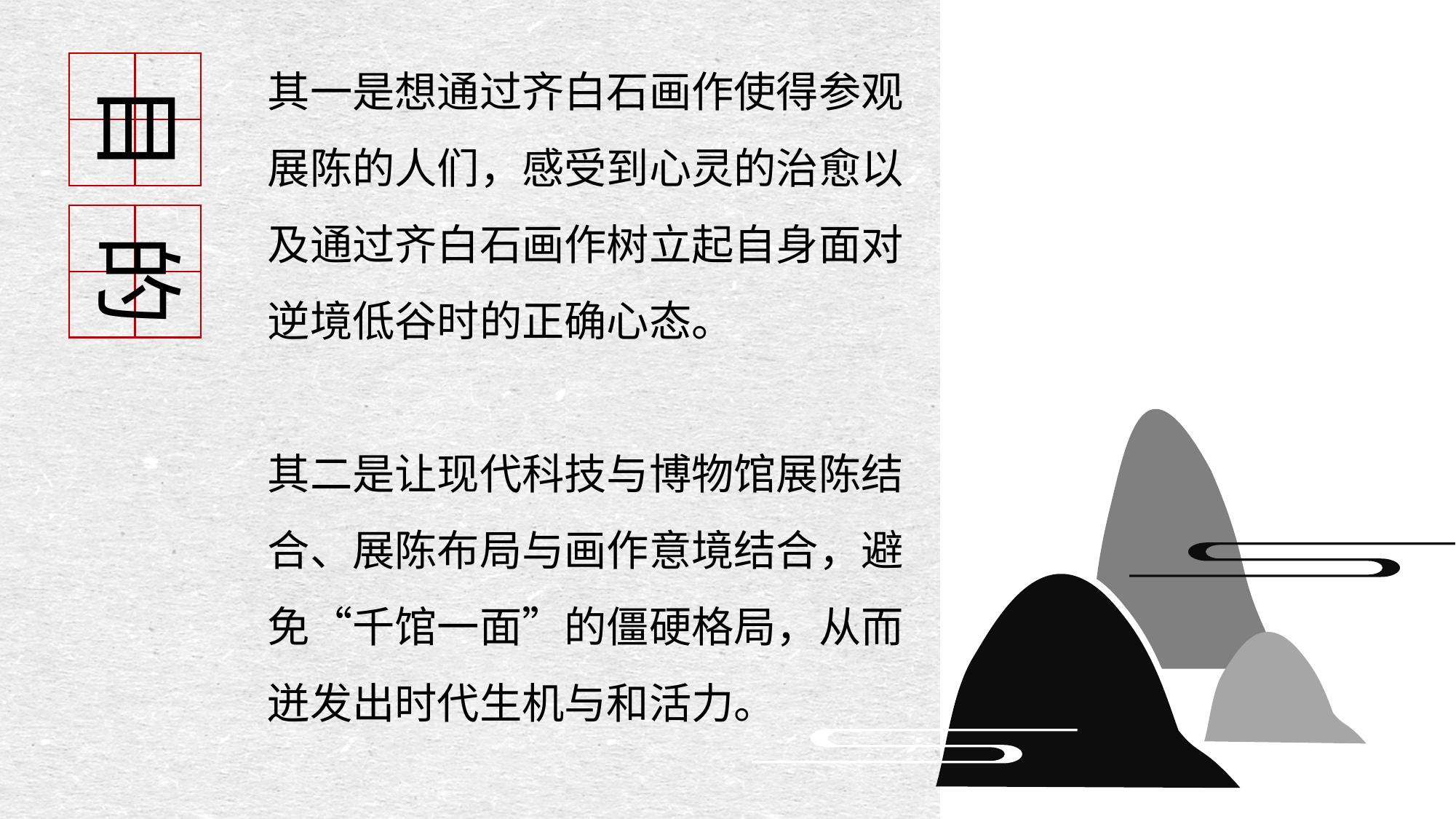

其一是想通过齐白石画作使得参观展陈的人们，感受到心灵的治愈以及通过齐白石画作树立起自身面对逆境低谷时的正确心态。

其二是让现代科技与博物馆展陈结合、展陈布局与画作意境结合，避免“千馆一面”的僵硬格局，从而迸发出时代生机与和活力。

目

的